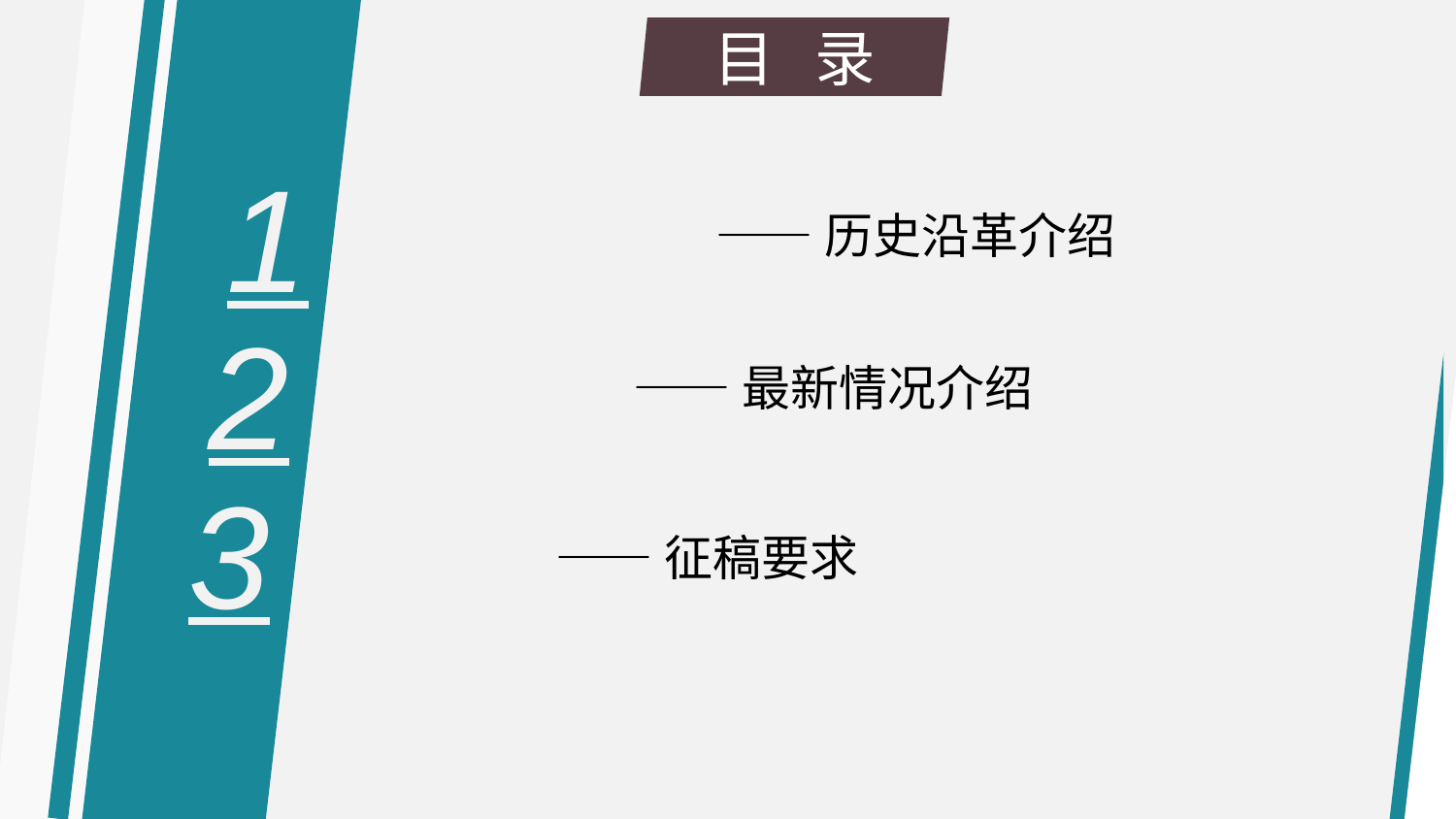

目   录
1
——历史沿革介绍
2
——最新情况介绍

3
——征稿要求